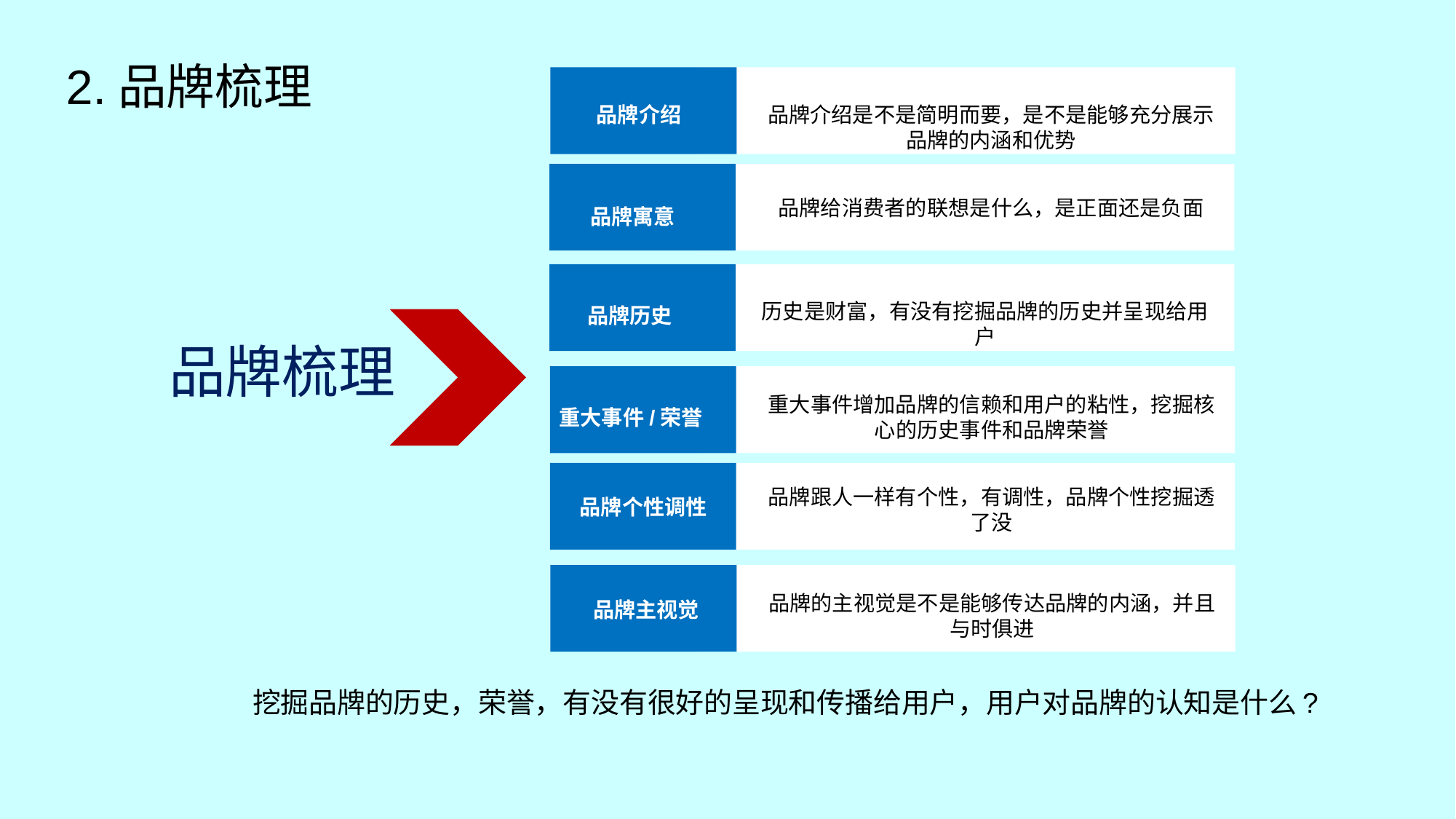

2.品牌梳理

品牌介绍是不是简明而要，是不是能够充分展示品牌的内涵和优势
品牌介绍

品牌给消费者的联想是什么，是正面还是负面
品牌寓意

历史是财富，有没有挖掘品牌的历史并呈现给用户
品牌历史

品牌梳理

重大事件增加品牌的信赖和用户的粘性，挖掘核心的历史事件和品牌荣誉
重大事件/荣誉

品牌跟人一样有个性，有调性，品牌个性挖掘透了没
品牌个性调性

品牌的主视觉是不是能够传达品牌的内涵，并且与时俱进
品牌主视觉
挖掘品牌的历史，荣誉，有没有很好的呈现和传播给用户，用户对品牌的认知是什么?